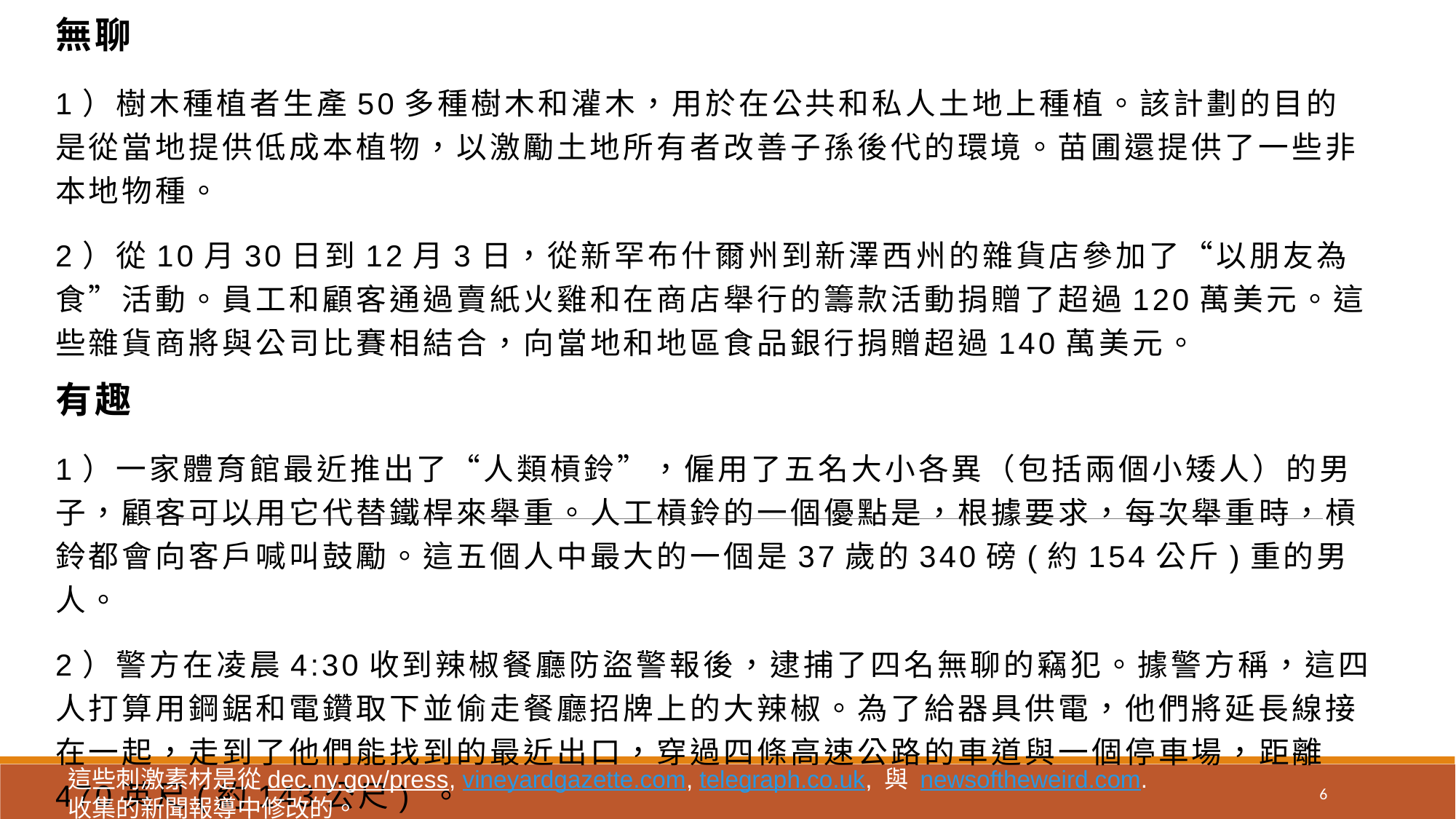

無聊
1）樹木種植者生產50多種樹木和灌木，用於在公共和私人土地上種植。該計劃的目的是從當地提供低成本植物，以激勵土地所有者改善子孫後代的環境。苗圃還提供了一些非本地物種。
2）從10月30日到12月3日，從新罕布什爾州到新澤西州的雜貨店參加了“以朋友為食”活動。員工和顧客通過賣紙火雞和在商店舉行的籌款活動捐贈了超過120萬美元。這些雜貨商將與公司比賽相結合，向當地和地區食品銀行捐贈超過140萬美元。
有趣
1）一家體育館最近推出了“人類槓鈴”，僱用了五名大小各異（包括兩個小矮人）的男子，顧客可以用它代替鐵桿來舉重。人工槓鈴的一個優點是，根據要求，每次舉重時，槓鈴都會向客戶喊叫鼓勵。這五個人中最大的一個是37歲的340磅(約154公斤)重的男人。
2）警方在凌晨4:30收到辣椒餐廳防盜警報後，逮捕了四名無聊的竊犯。據警方稱，這四人打算用鋼鋸和電鑽取下並偷走餐廳招牌上的大辣椒。為了給器具供電，他們將延長線接在一起，走到了他們能找到的最近出口，穿過四條高速公路的車道與一個停車場，距離470英尺(約143公尺) 。

這些刺激素材是從dec.ny.gov/press, vineyardgazette.com, telegraph.co.uk, 與 newsoftheweird.com.
收集的新聞報導中修改的。
6